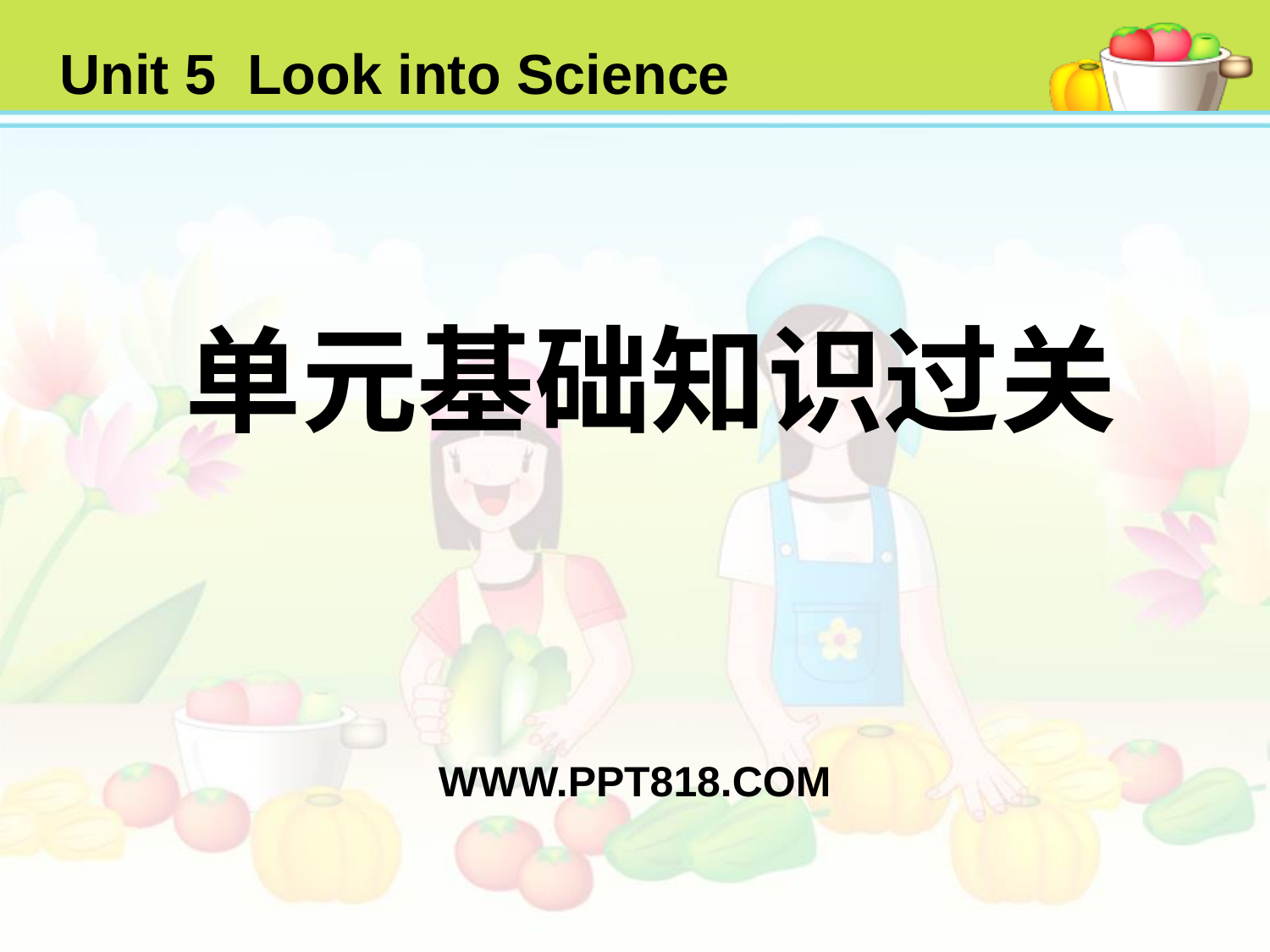

Unit 5  Look into Science
单元基础知识过关
WWW.PPT818.COM